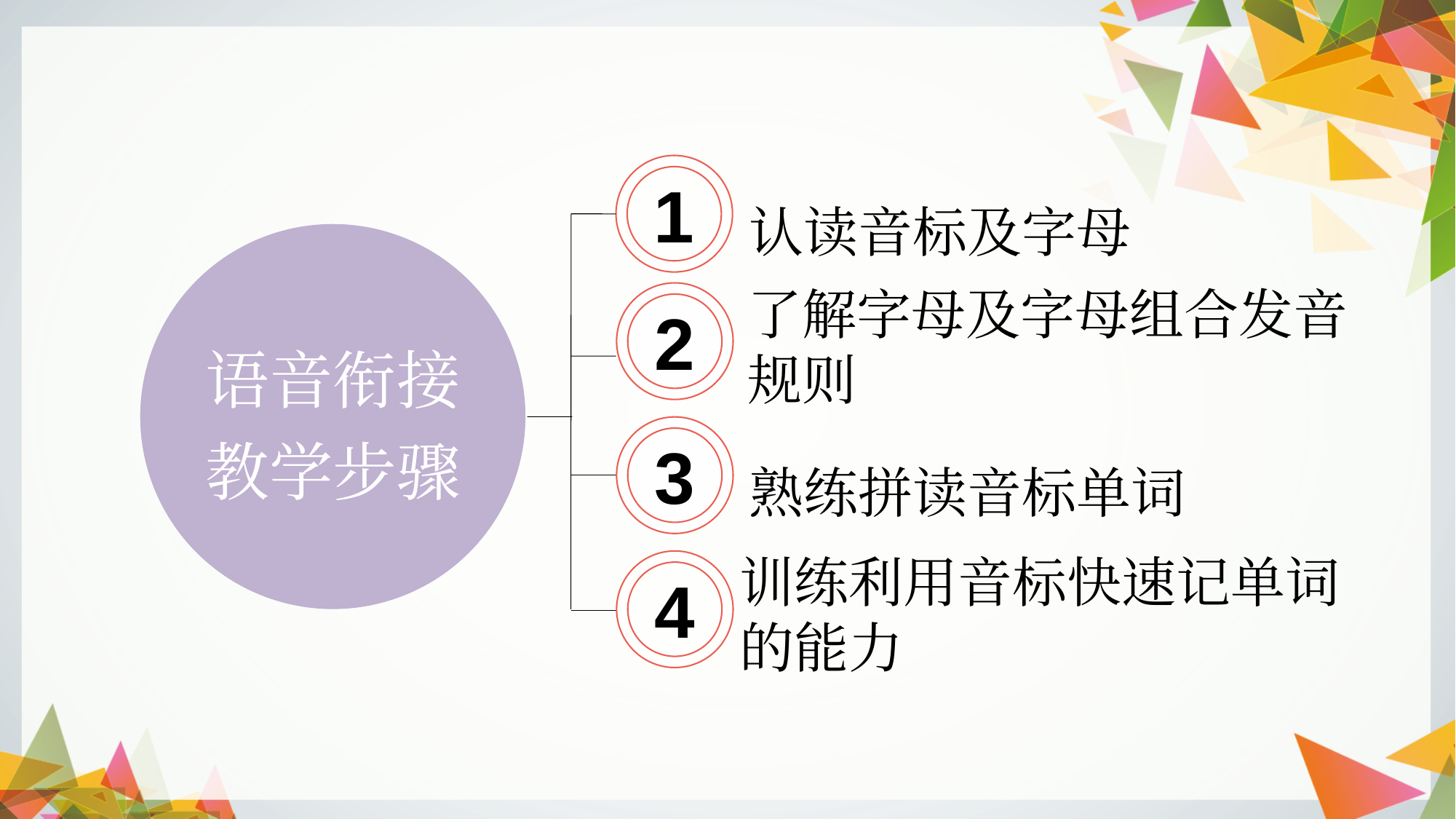

1
认读音标及字母

了解字母及字母组合发音规则

2
语音衔接教学步骤

3
熟练拼读音标单词

训练利用音标快速记单词的能力

4